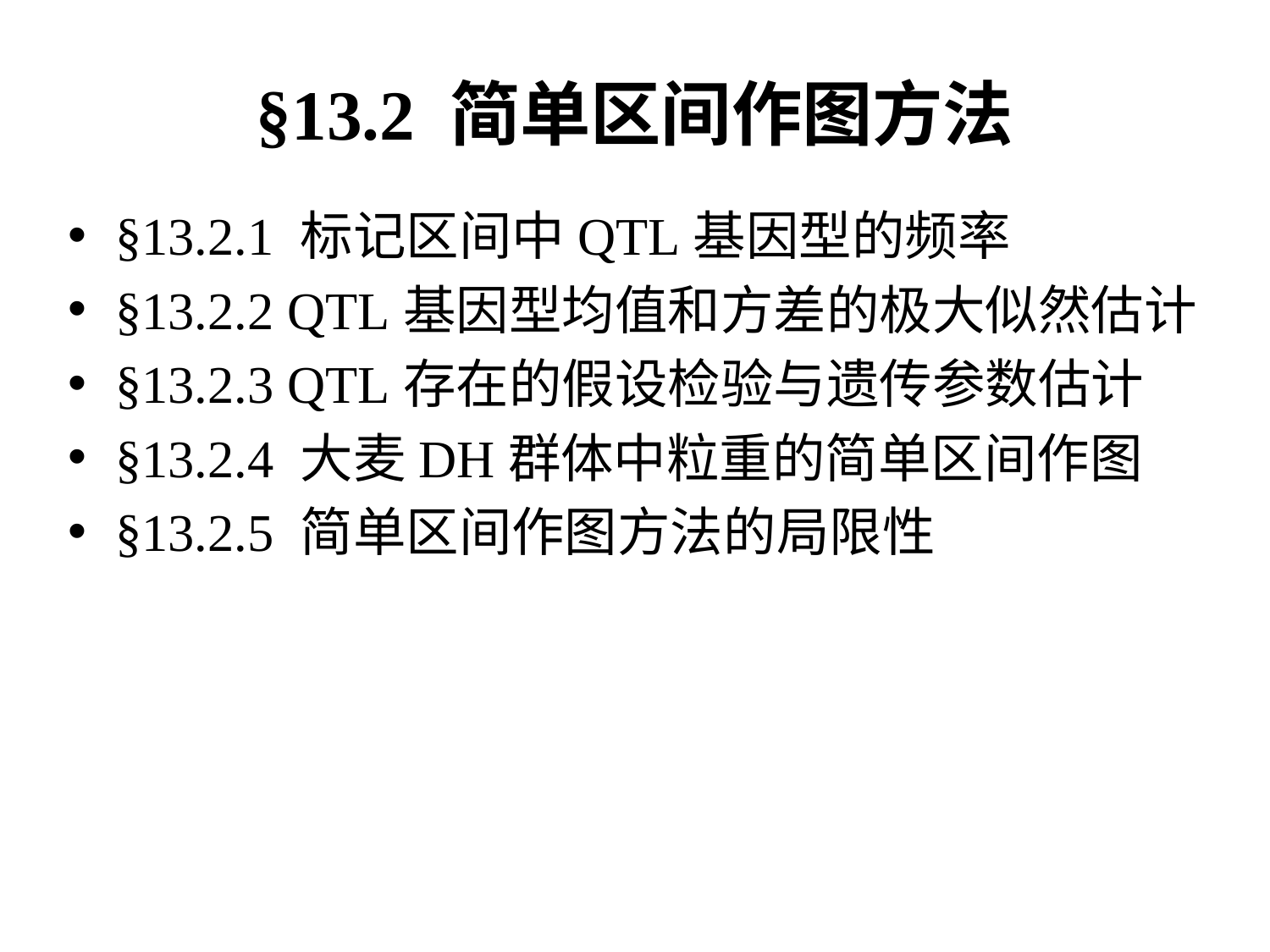

# §13.2 简单区间作图方法
§13.2.1 标记区间中QTL基因型的频率
§13.2.2 QTL基因型均值和方差的极大似然估计
§13.2.3 QTL存在的假设检验与遗传参数估计
§13.2.4 大麦DH群体中粒重的简单区间作图
§13.2.5 简单区间作图方法的局限性